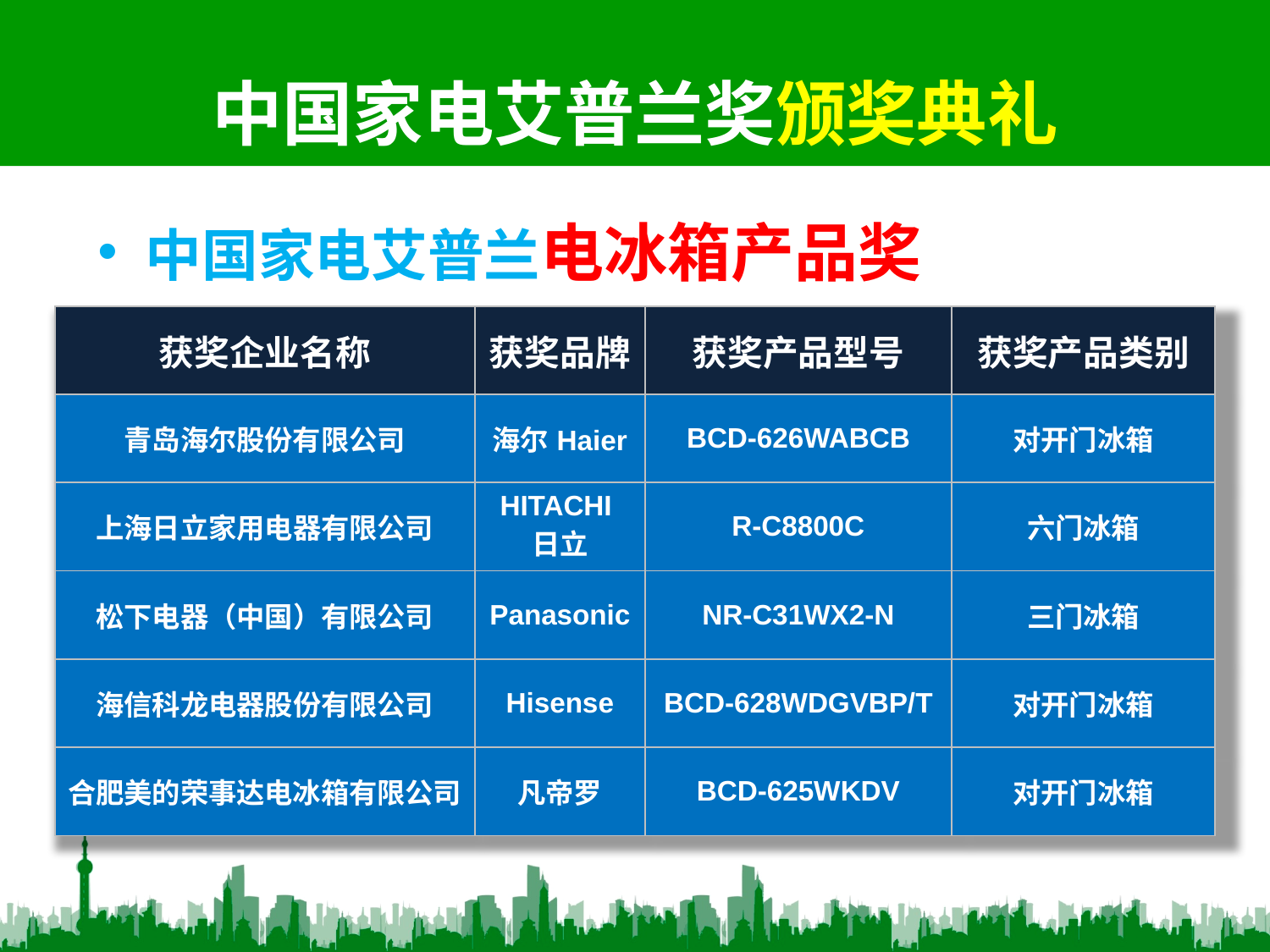

# 中国家电艾普兰奖颁奖典礼
中国家电艾普兰电冰箱产品奖
| 获奖企业名称 | 获奖品牌 | 获奖产品型号 | 获奖产品类别 |
| --- | --- | --- | --- |
| 青岛海尔股份有限公司 | 海尔Haier | BCD-626WABCB | 对开门冰箱 |
| 上海日立家用电器有限公司 | HITACHI 日立 | R-C8800C | 六门冰箱 |
| 松下电器（中国）有限公司 | Panasonic | NR-C31WX2-N | 三门冰箱 |
| 海信科龙电器股份有限公司 | Hisense | BCD-628WDGVBP/T | 对开门冰箱 |
| 合肥美的荣事达电冰箱有限公司 | 凡帝罗 | BCD-625WKDV | 对开门冰箱 |